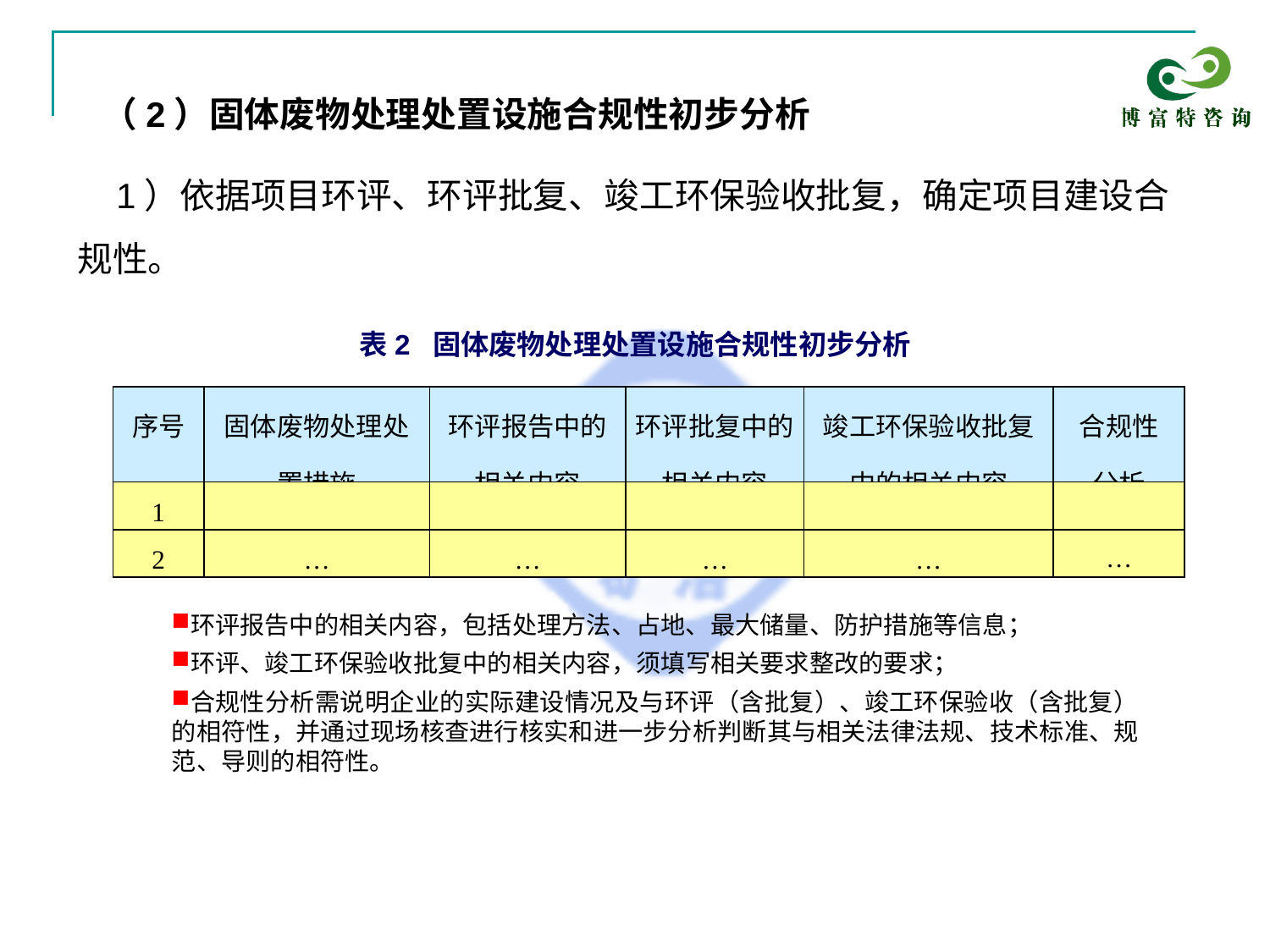

（2）固体废物处理处置设施合规性初步分析
    1）依据项目环评、环评批复、竣工环保验收批复，确定项目建设合规性。
表2  固体废物处理处置设施合规性初步分析
| 序号 | 固体废物处理处置措施 | 环评报告中的相关内容 | 环评批复中的相关内容 | 竣工环保验收批复中的相关内容 | 合规性 分析 |
| --- | --- | --- | --- | --- | --- |
| 1 |  |  |  |  |  |
| 2 | … | … | … | … | … |
环评报告中的相关内容，包括处理方法、占地、最大储量、防护措施等信息；
环评、竣工环保验收批复中的相关内容，须填写相关要求整改的要求；
合规性分析需说明企业的实际建设情况及与环评（含批复）、竣工环保验收（含批复）的相符性，并通过现场核查进行核实和进一步分析判断其与相关法律法规、技术标准、规范、导则的相符性。